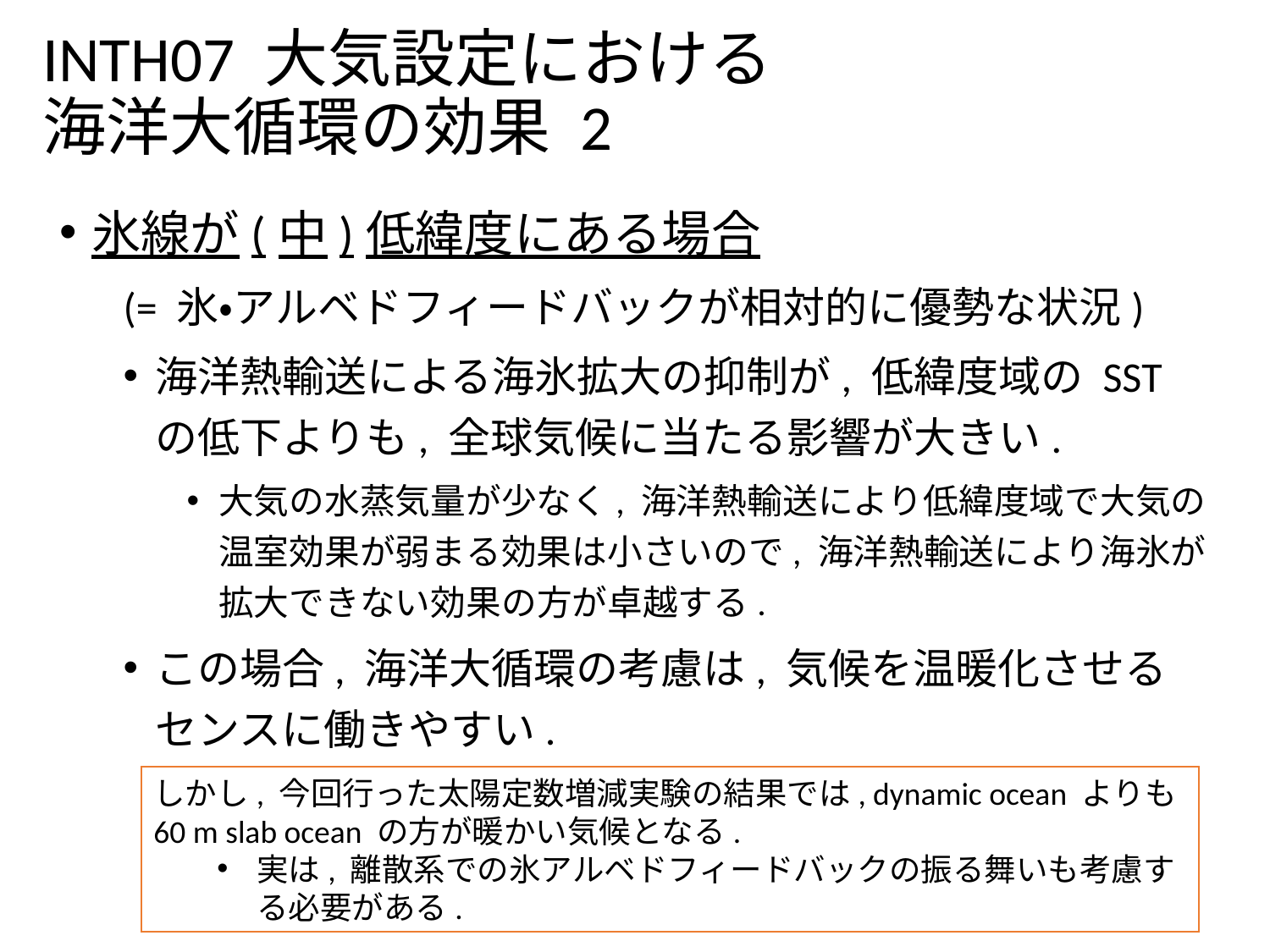

# INTH07 大気設定における 海洋大循環の効果 2
氷線が(中)低緯度にある場合
(= 氷・アルベドフィードバックが相対的に優勢な状況)
海洋熱輸送による海氷拡大の抑制が, 低緯度域の SST の低下よりも, 全球気候に当たる影響が大きい.
大気の水蒸気量が少なく, 海洋熱輸送により低緯度域で大気の温室効果が弱まる効果は小さいので, 海洋熱輸送により海氷が拡大できない効果の方が卓越する.
この場合, 海洋大循環の考慮は, 気候を温暖化させるセンスに働きやすい.

しかし, 今回行った太陽定数増減実験の結果では, dynamic ocean よりも 60 m slab ocean の方が暖かい気候となる.
実は, 離散系での氷アルベドフィードバックの振る舞いも考慮する必要がある.